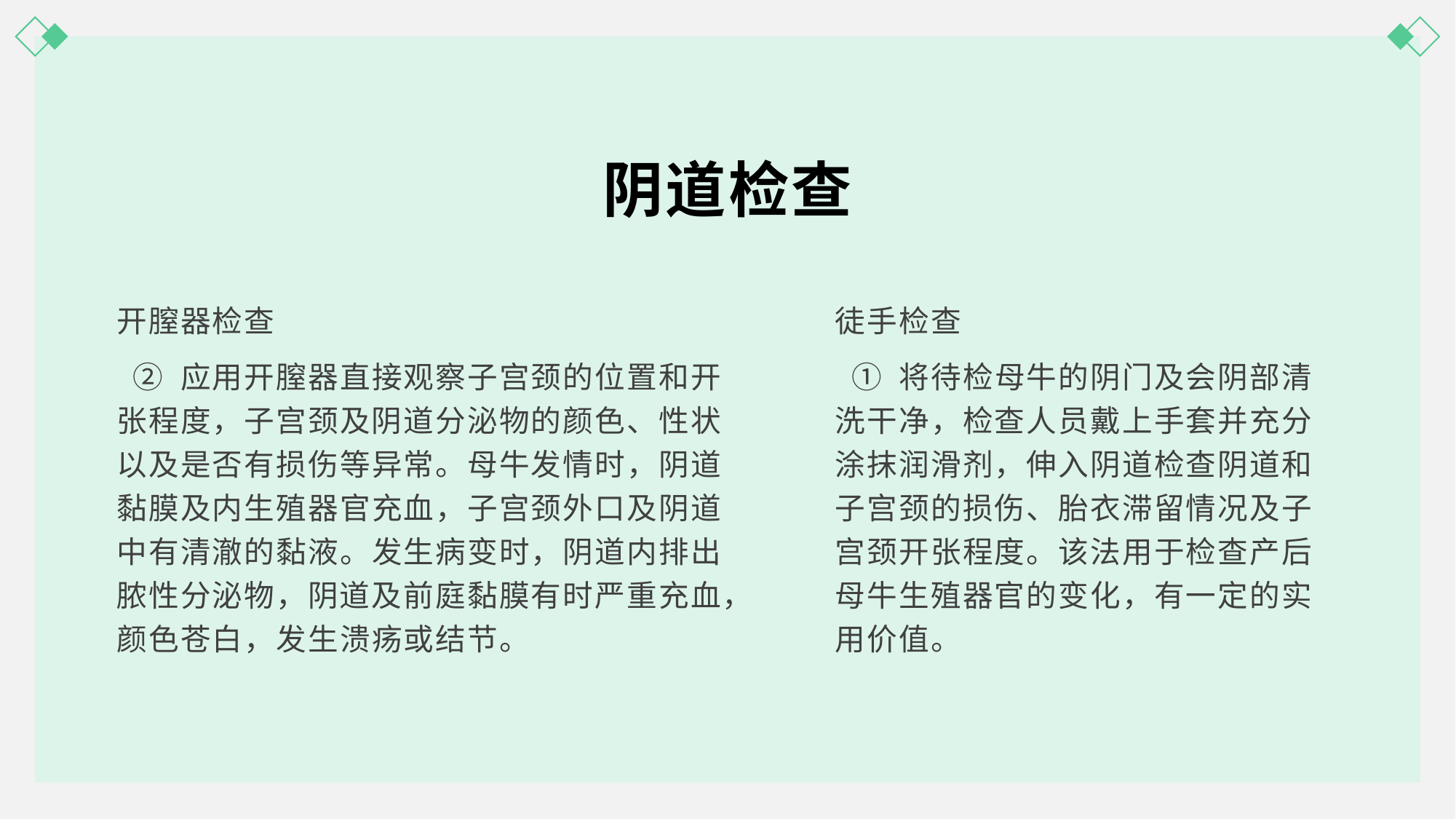

阴道检查
开膣器检查
  ② 应用开膣器直接观察子宫颈的位置和开张程度，子宫颈及阴道分泌物的颜色、性状以及是否有损伤等异常。母牛发情时，阴道黏膜及内生殖器官充血，子宫颈外口及阴道中有清澈的黏液。发生病变时，阴道内排出脓性分泌物，阴道及前庭黏膜有时严重充血，颜色苍白，发生溃疡或结节。
徒手检查
  ① 将待检母牛的阴门及会阴部清洗干净，检查人员戴上手套并充分涂抹润滑剂，伸入阴道检查阴道和子宫颈的损伤、胎衣滞留情况及子宫颈开张程度。该法用于检查产后母牛生殖器官的变化，有一定的实用价值。